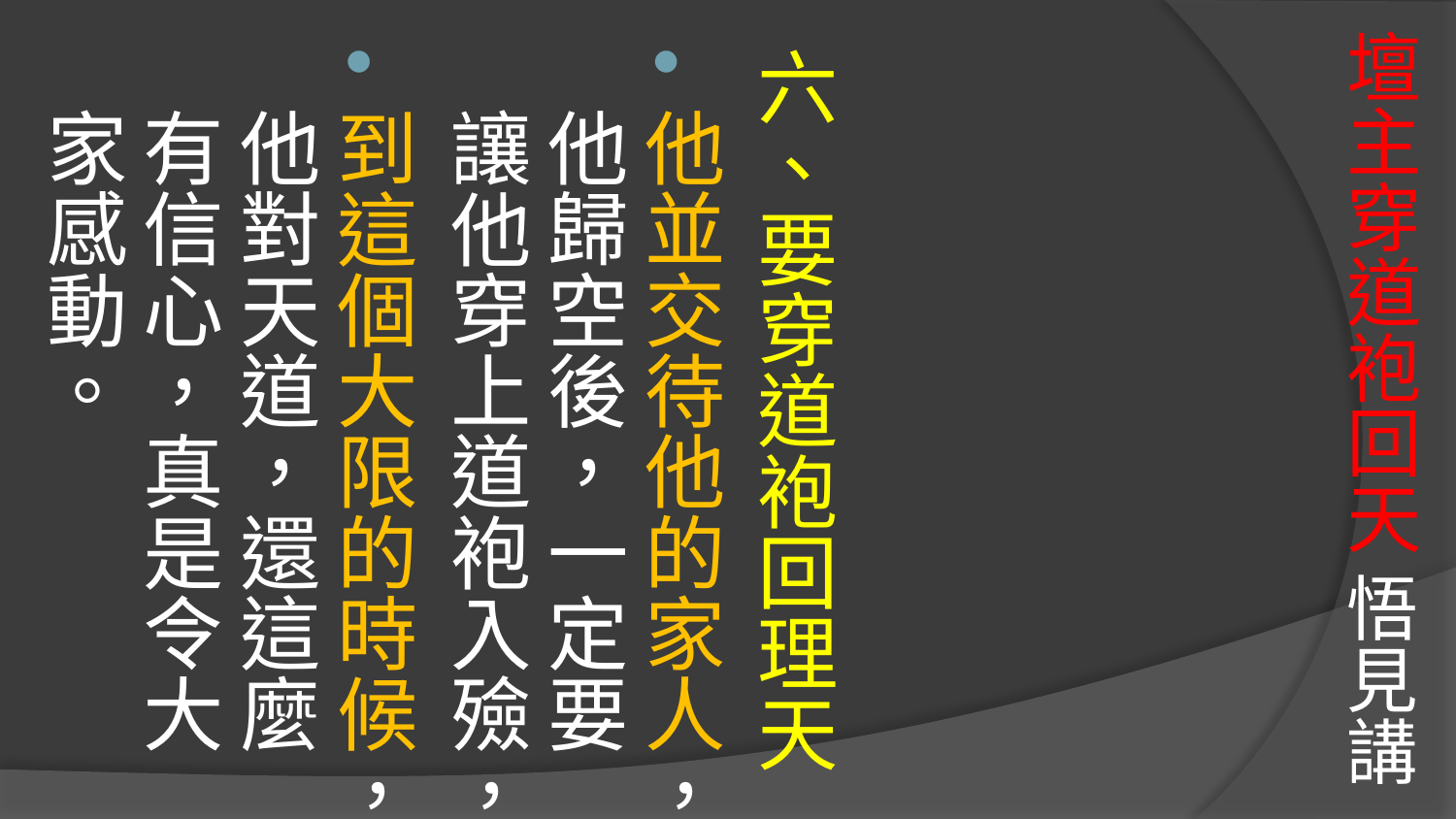

# 壇主穿道袍回天 悟見講
六、要穿道袍回理天
他並交待他的家人，他歸空後，一定要讓他穿上道袍入殮，
到這個大限的時候，他對天道，還這麼有信心，真是令大家感動。